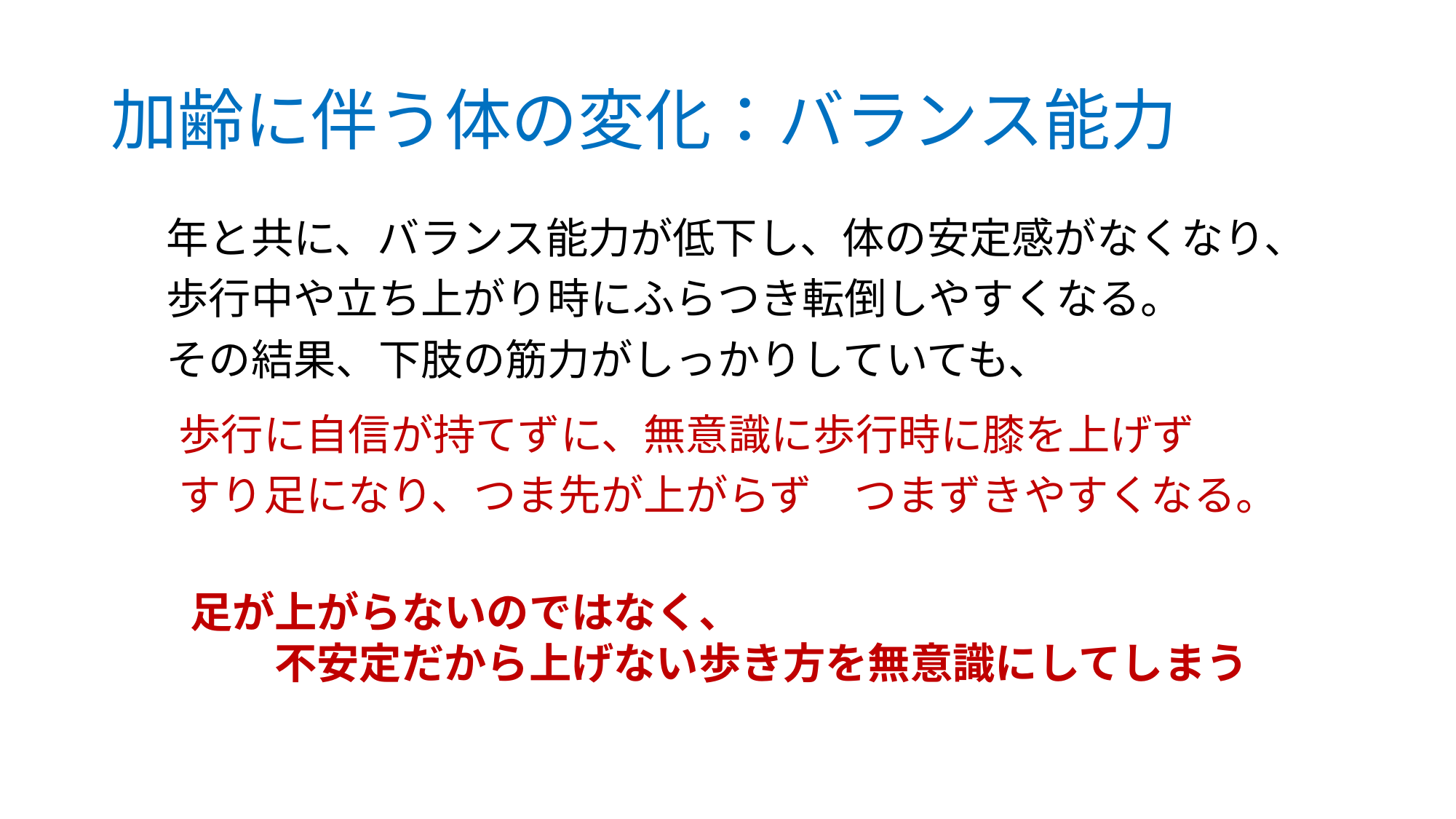

# 加齢に伴う体の変化：バランス能力
年と共に、バランス能力が低下し、体の安定感がなくなり、
歩行中や立ち上がり時にふらつき転倒しやすくなる。
その結果、下肢の筋力がしっかりしていても、
歩行に自信が持てずに、無意識に歩行時に膝を上げず
すり足になり、つま先が上がらず　つまずきやすくなる。

足が上がらないのではなく、
　　不安定だから上げない歩き方を無意識にしてしまう